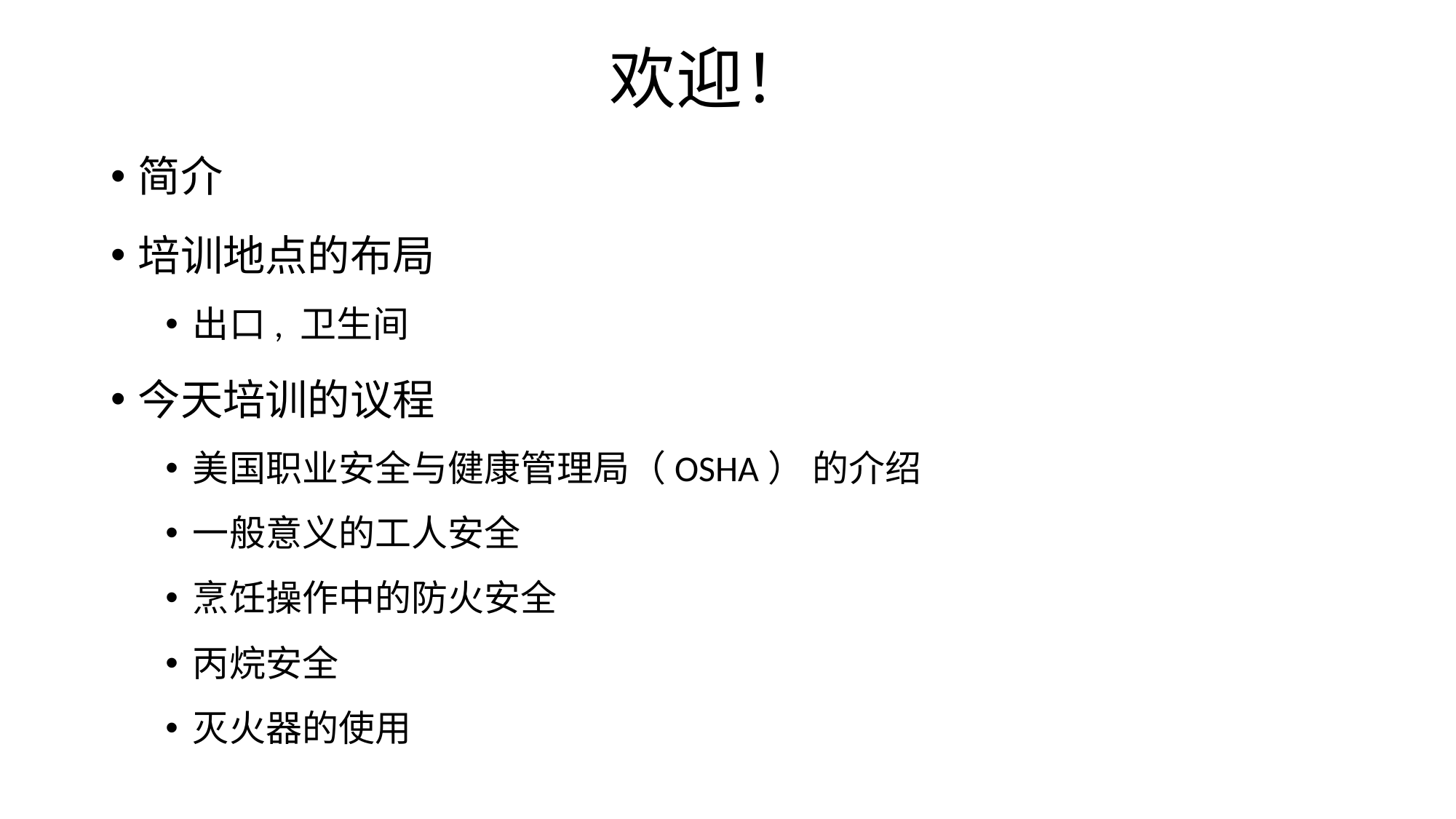

# 欢迎！
简介
培训地点的布局
出口, 卫生间
今天培训的议程
美国职业安全与健康管理局（OSHA） 的介绍
一般意义的工人安全
烹饪操作中的防火安全
丙烷安全
灭火器的使用